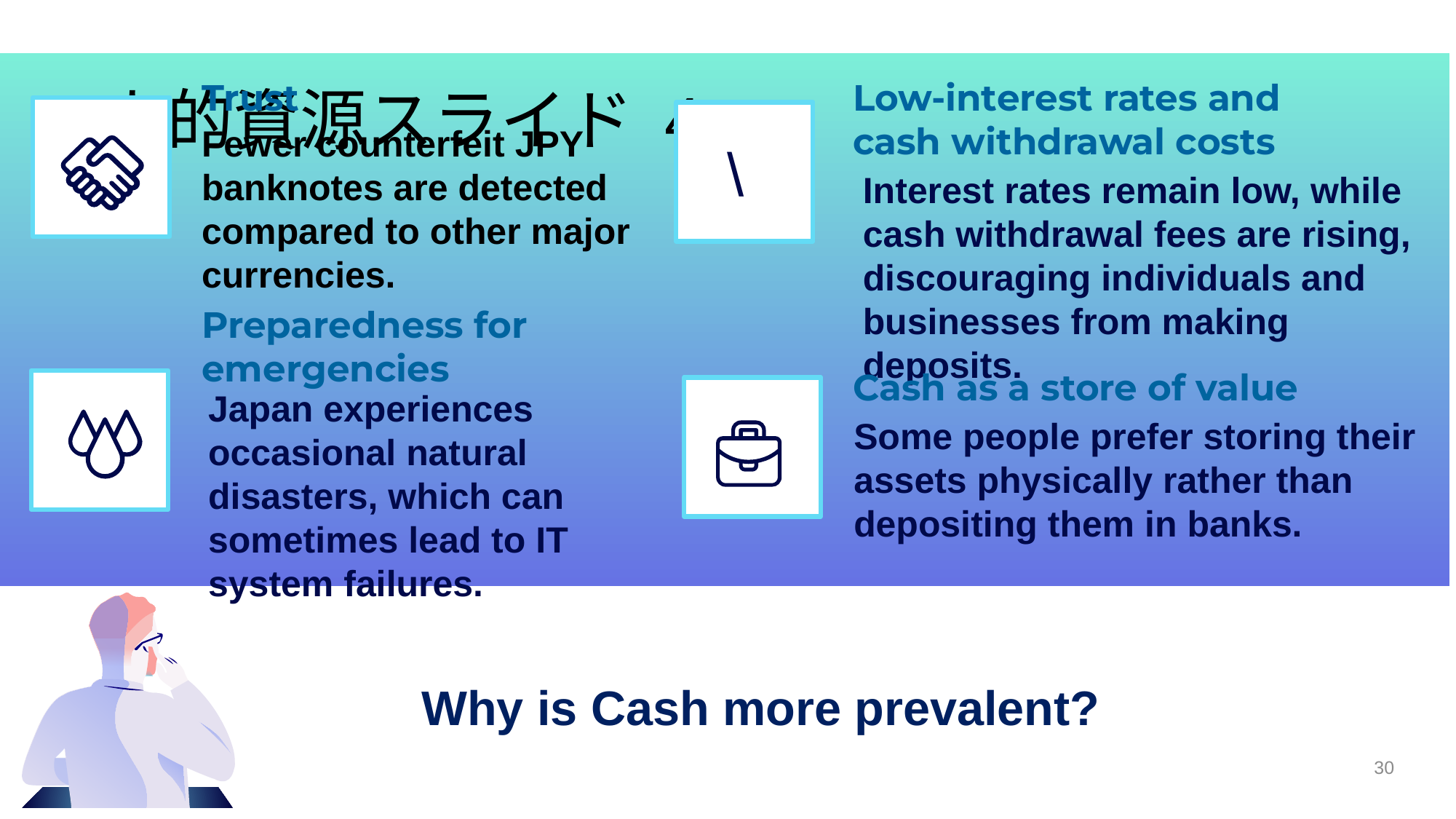

# 人的資源スライド 4

Trust
Low-interest rates and cash withdrawal costs

Fewer counterfeit JPY banknotes are detected compared to other major currencies.
\

Interest rates remain low, while cash withdrawal fees are rising, discouraging individuals and businesses from making deposits.
Preparedness for emergencies
Cash as a store of value

Japan experiences occasional natural disasters, which can sometimes lead to IT system failures.

Some people prefer storing their assets physically rather than depositing them in banks.

Why is Cash more prevalent?
30